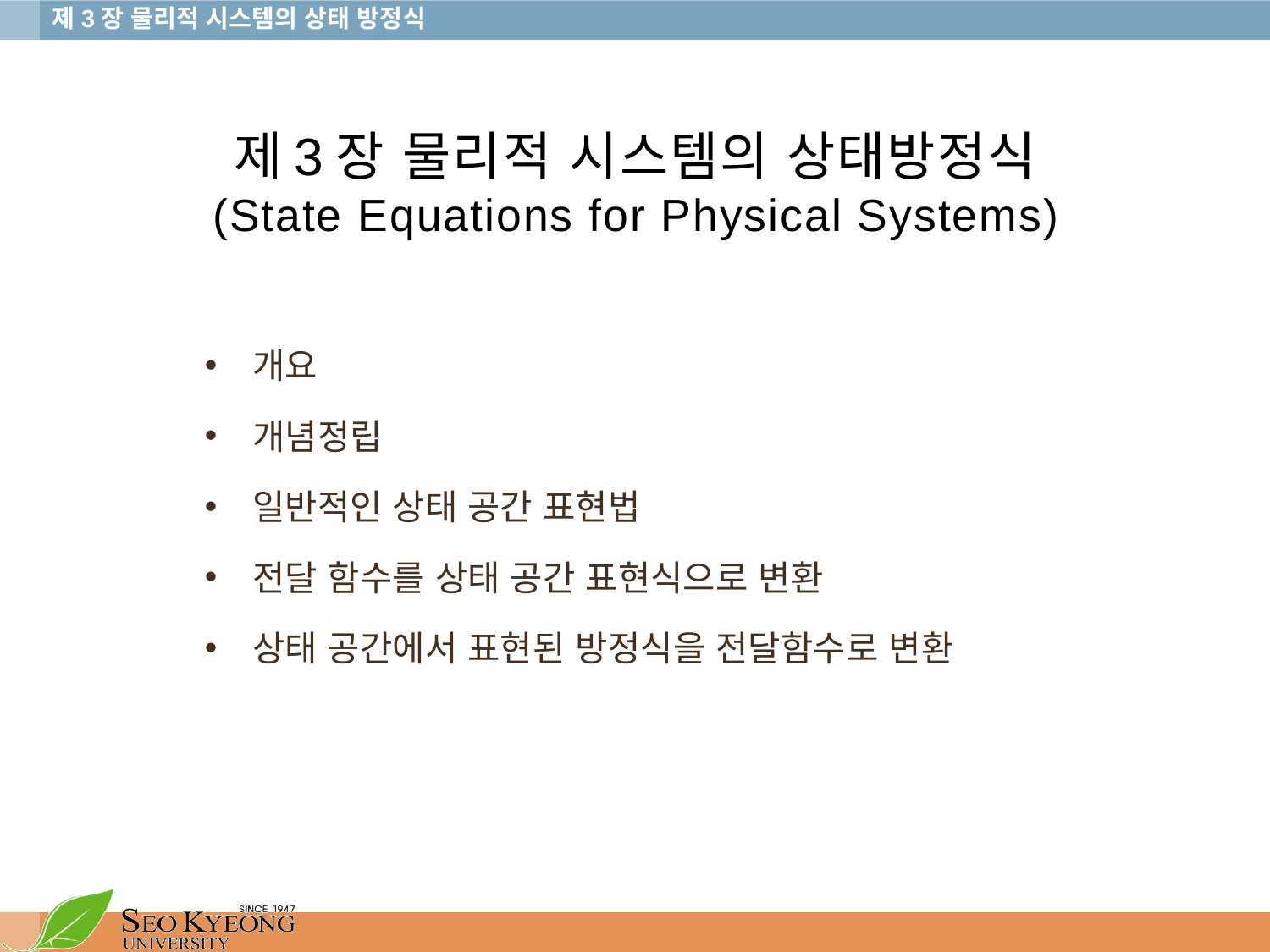

# 제3장 물리적 시스템의 상태방정식 (State Equations for Physical Systems)
개요
개념정립
일반적인 상태 공간 표현법
전달 함수를 상태 공간 표현식으로 변환
상태 공간에서 표현된 방정식을 전달함수로 변환